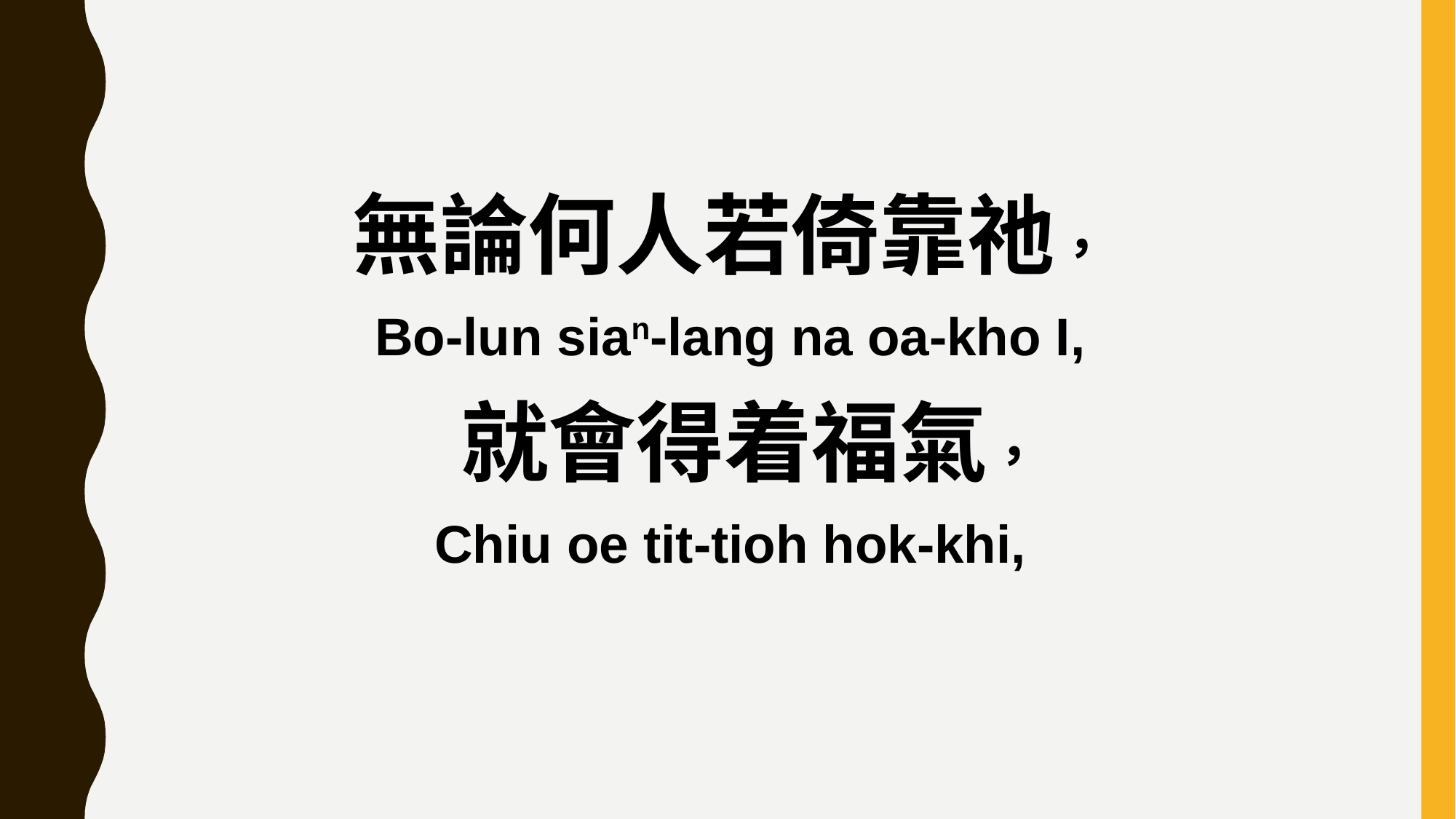

無論何人若倚靠祂，
Bo-lun sian-lang na oa-kho I,
 就會得着福氣，
Chiu oe tit-tioh hok-khi,